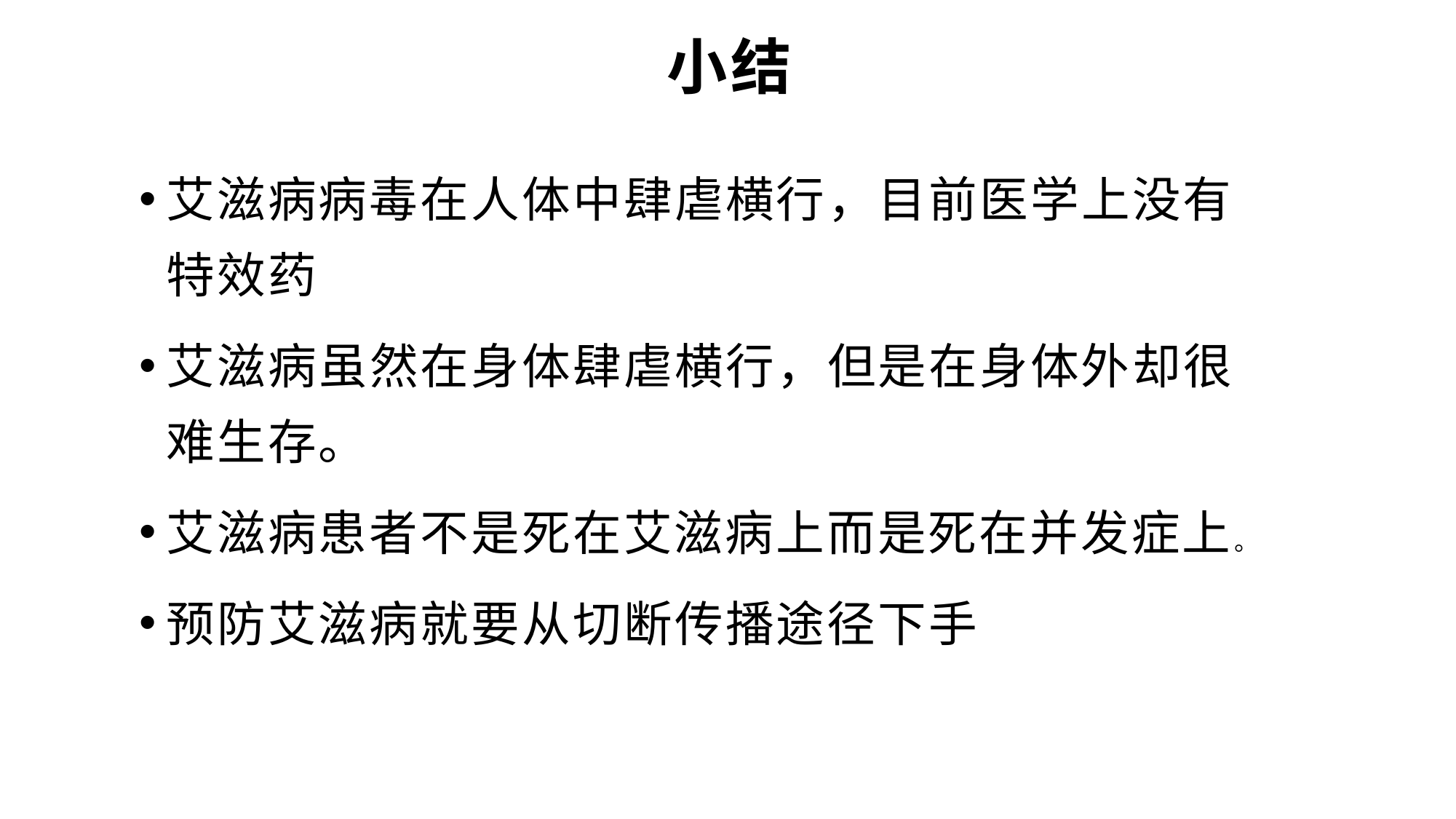

# 小结
艾滋病病毒在人体中肆虐横行，目前医学上没有特效药
艾滋病虽然在身体肆虐横行，但是在身体外却很难生存。
艾滋病患者不是死在艾滋病上而是死在并发症上。
预防艾滋病就要从切断传播途径下手